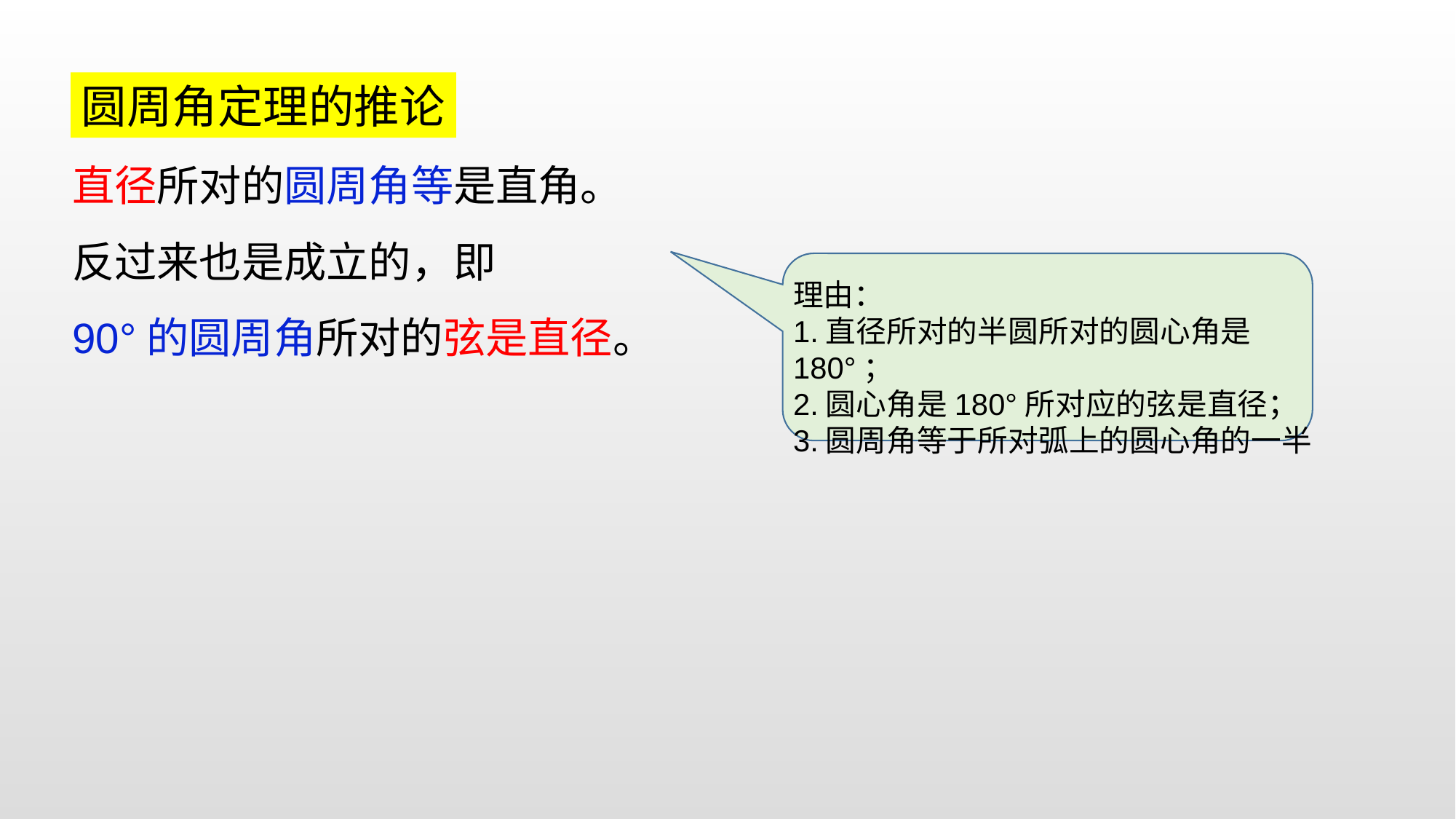

圆周角定理的推论
直径所对的圆周角等是直角。
反过来也是成立的，即
90°的圆周角所对的弦是直径。

理由：
1.直径所对的半圆所对的圆心角是180°；
2.圆心角是180°所对应的弦是直径；
3.圆周角等于所对弧上的圆心角的一半